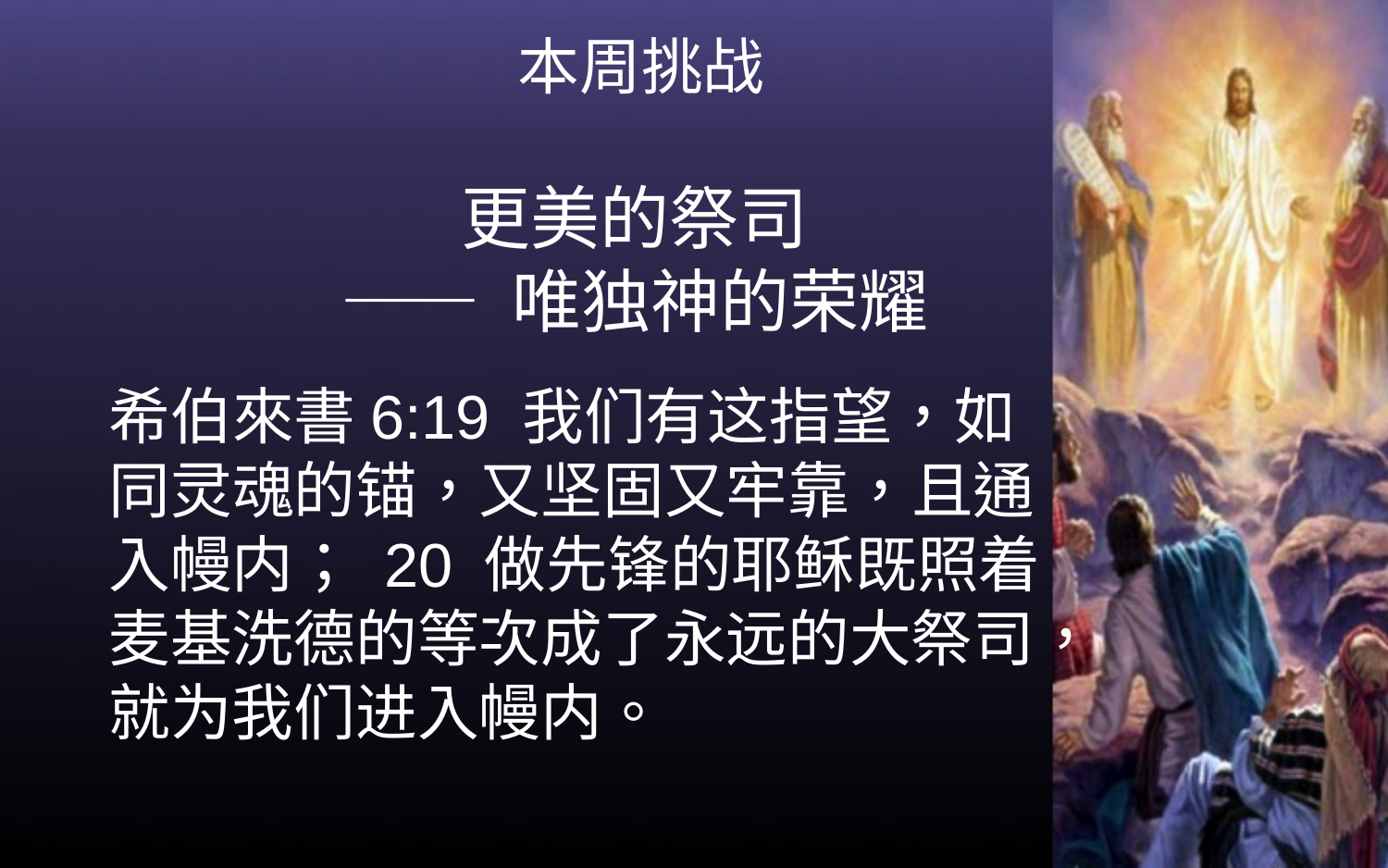

本周挑战
更美的祭司
—— 唯独神的荣耀
希伯來書6:19 我们有这指望，如同灵魂的锚，又坚固又牢靠，且通入幔内； 20 做先锋的耶稣既照着麦基洗德的等次成了永远的大祭司，就为我们进入幔内。